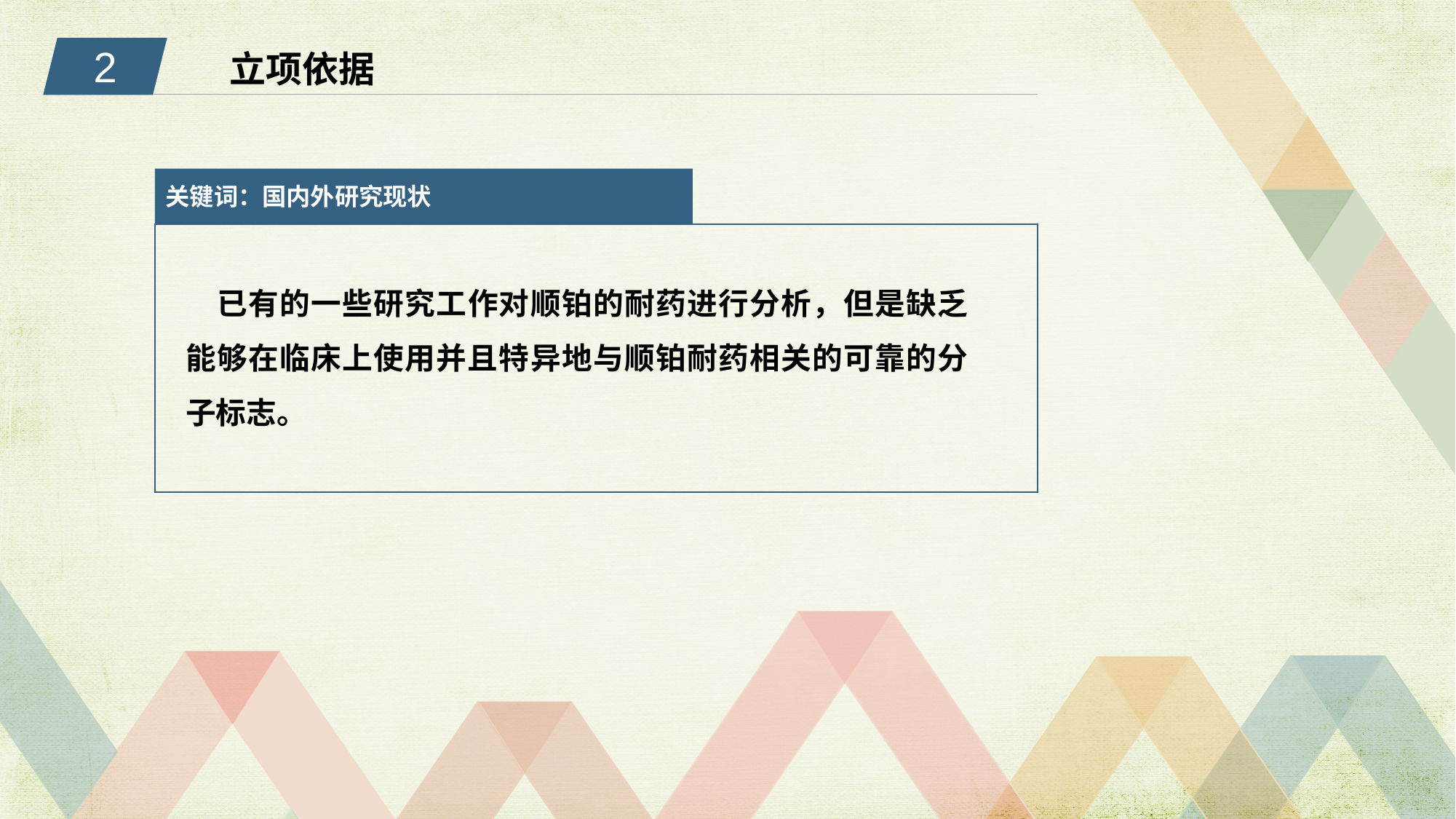

2

立项依据

关键词：国内外研究现状

   已有的一些研究工作对顺铂的耐药进行分析，但是缺乏能够在临床上使用并且特异地与顺铂耐药相关的可靠的分子标志。